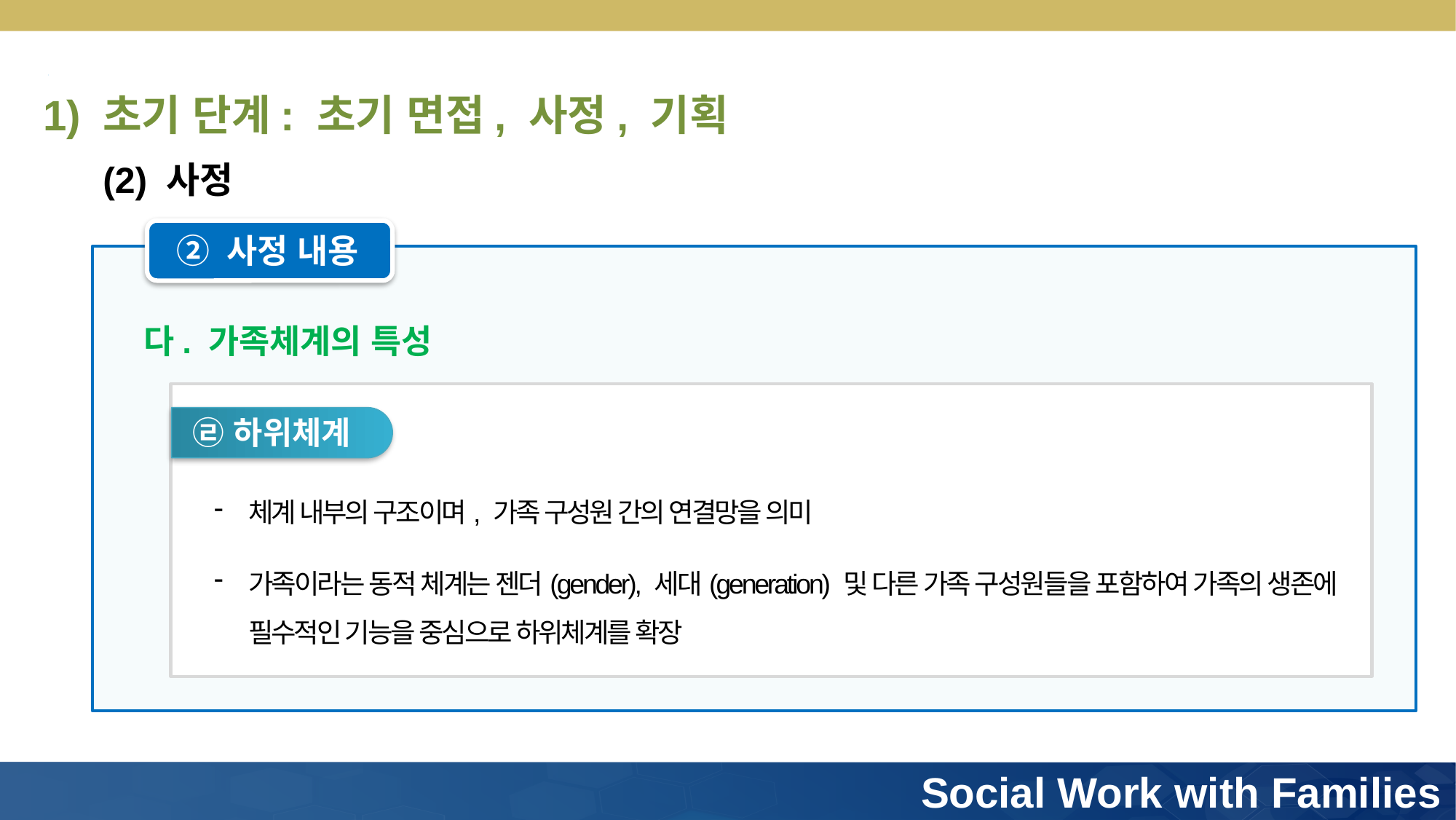

1) 초기 단계: 초기 면접, 사정, 기획
(2) 사정

② 사정 내용

다. 가족체계의 특성

㉣ 하위체계
체계 내부의 구조이며, 가족 구성원 간의 연결망을 의미

가족이라는 동적 체계는 젠더(gender), 세대(generation) 및 다른 가족 구성원들을 포함하여 가족의 생존에 필수적인 기능을 중심으로 하위체계를 확장